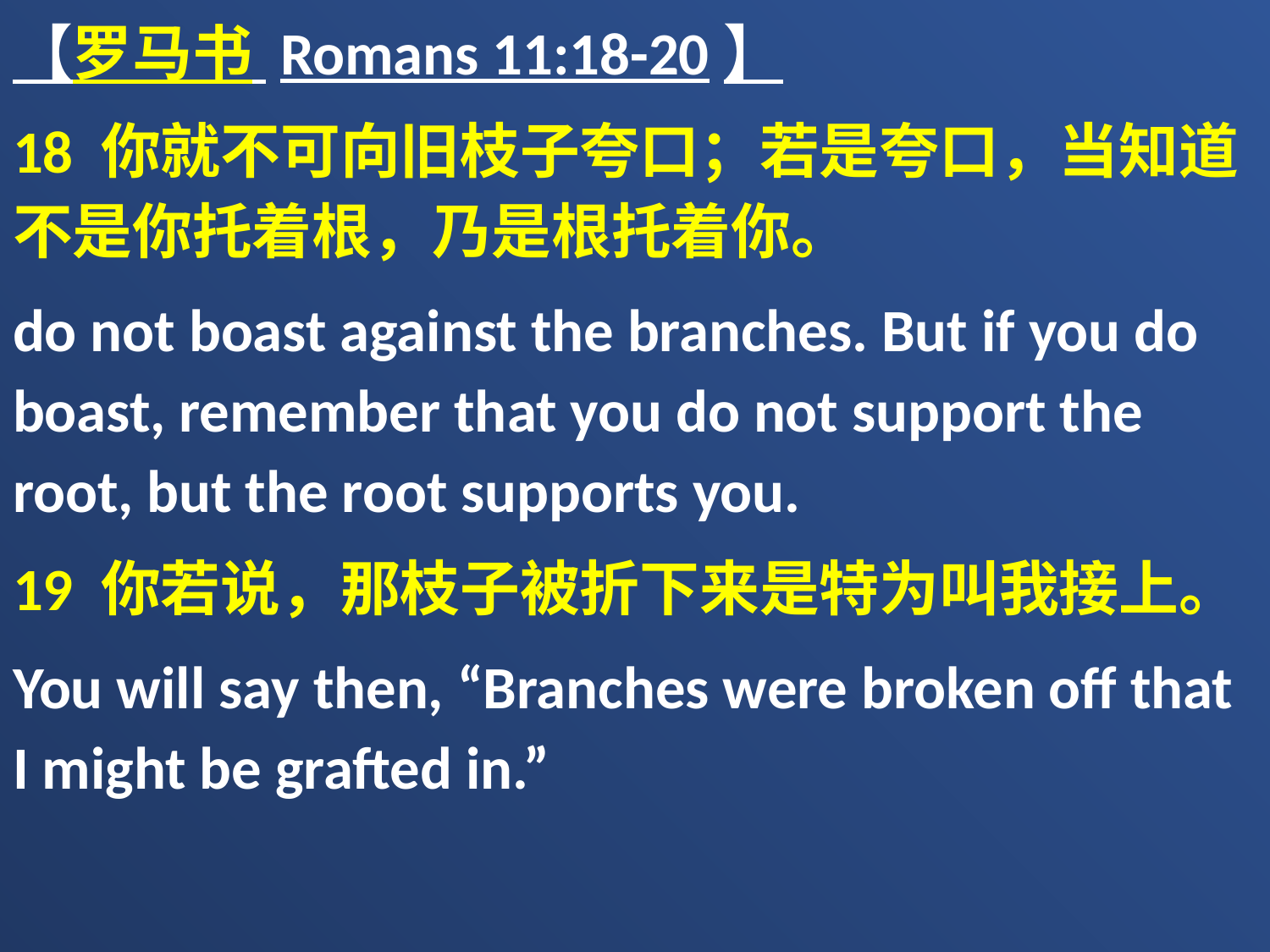

【罗马书 Romans 11:18-20】
18 你就不可向旧枝子夸口；若是夸口，当知道不是你托着根，乃是根托着你。
do not boast against the branches. But if you do boast, remember that you do not support the root, but the root supports you.
19 你若说，那枝子被折下来是特为叫我接上。
You will say then, “Branches were broken off that I might be grafted in.”